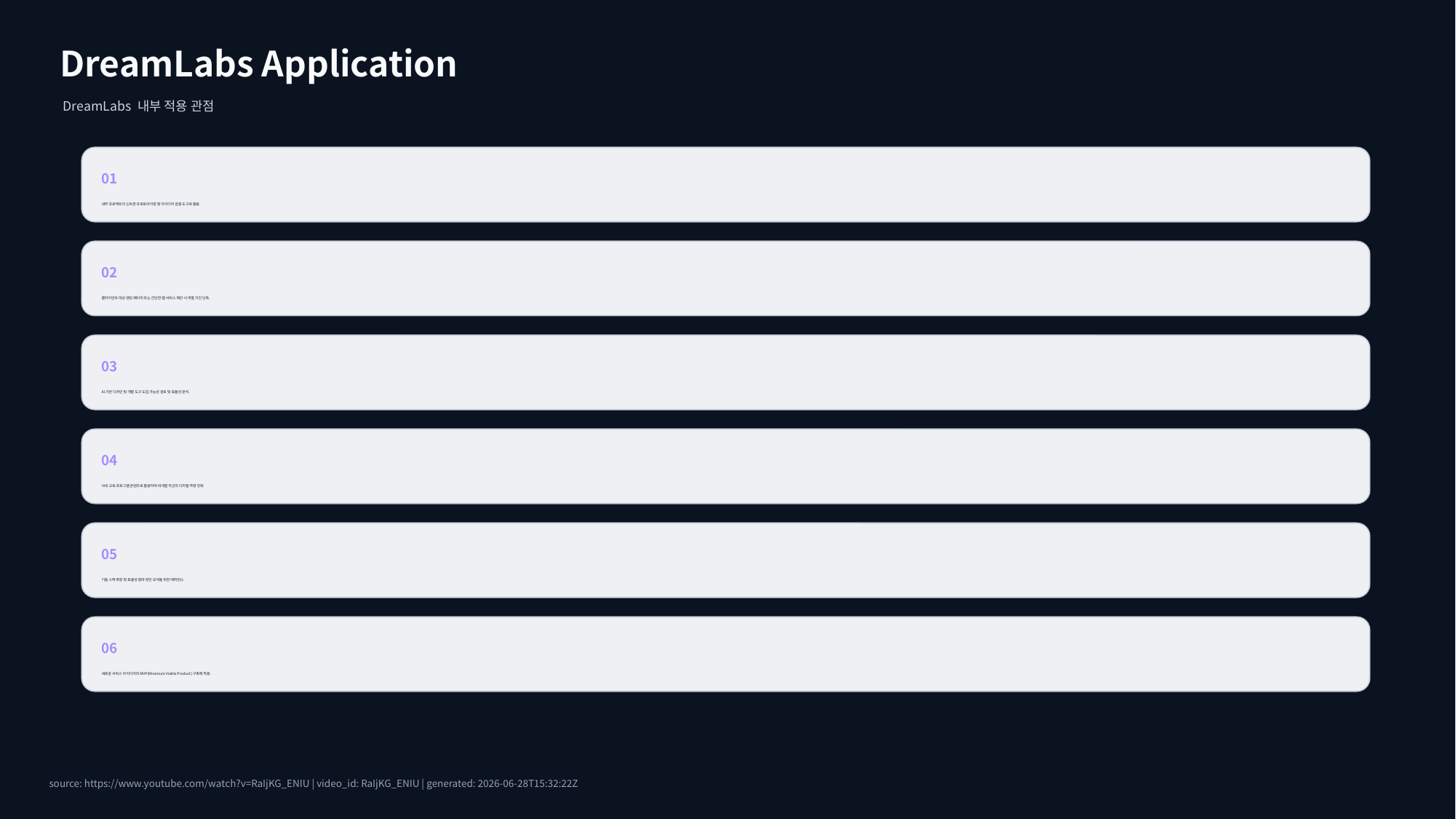

DreamLabs Application
DreamLabs 내부 적용 관점

01
내부 프로젝트의 신속한 프로토타이핑 및 아이디어 검증 도구로 활용.

02
클라이언트 대상 랜딩 페이지 또는 간단한 웹 서비스 제안 시 개발 기간 단축.

03
AI 기반 디자인 및 개발 도구 도입 가능성 검토 및 효율성 분석.

04
사내 교육 프로그램 콘텐츠로 활용하여 비개발 직군의 디지털 역량 강화.

05
기술 스택 확장 및 효율성 증대 방안 모색을 위한 레퍼런스.

06
새로운 서비스 아이디어의 MVP(Minimum Viable Product) 구축에 적용.
source: https://www.youtube.com/watch?v=RaIjKG_ENIU | video_id: RaIjKG_ENIU | generated: 2026-06-28T15:32:22Z